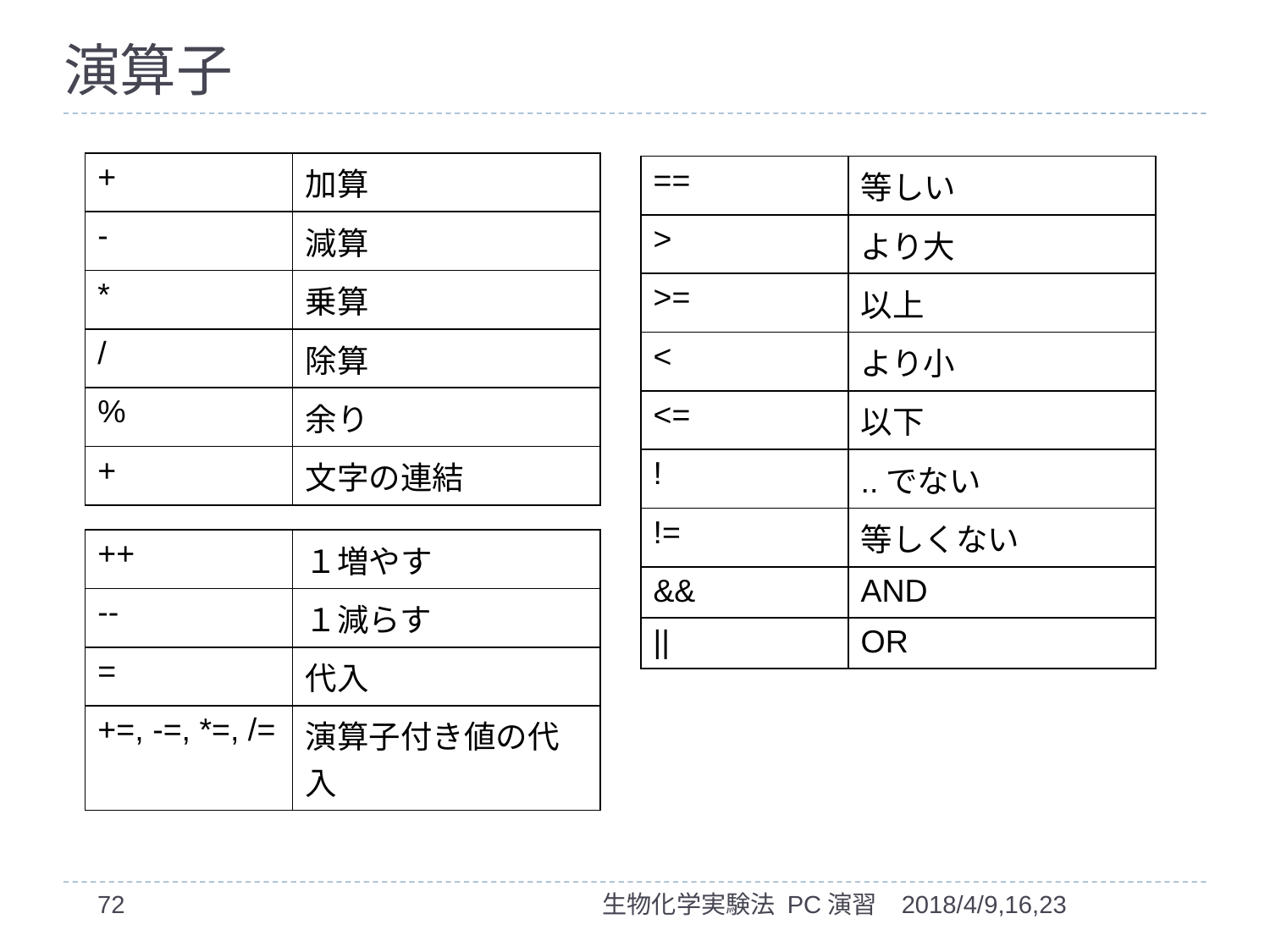

# 演算子
| + | 加算 |
| --- | --- |
| - | 減算 |
| \* | 乗算 |
| / | 除算 |
| % | 余り |
| + | 文字の連結 |
| == | 等しい |
| --- | --- |
| > | より大 |
| >= | 以上 |
| < | より小 |
| <= | 以下 |
| ! | ..でない |
| != | 等しくない |
| && | AND |
| || | OR |
| ++ | １増やす |
| --- | --- |
| -- | １減らす |
| = | 代入 |
| +=, -=, \*=, /= | 演算子付き値の代入 |
72
生物化学実験法 PC演習
2018/4/9,16,23